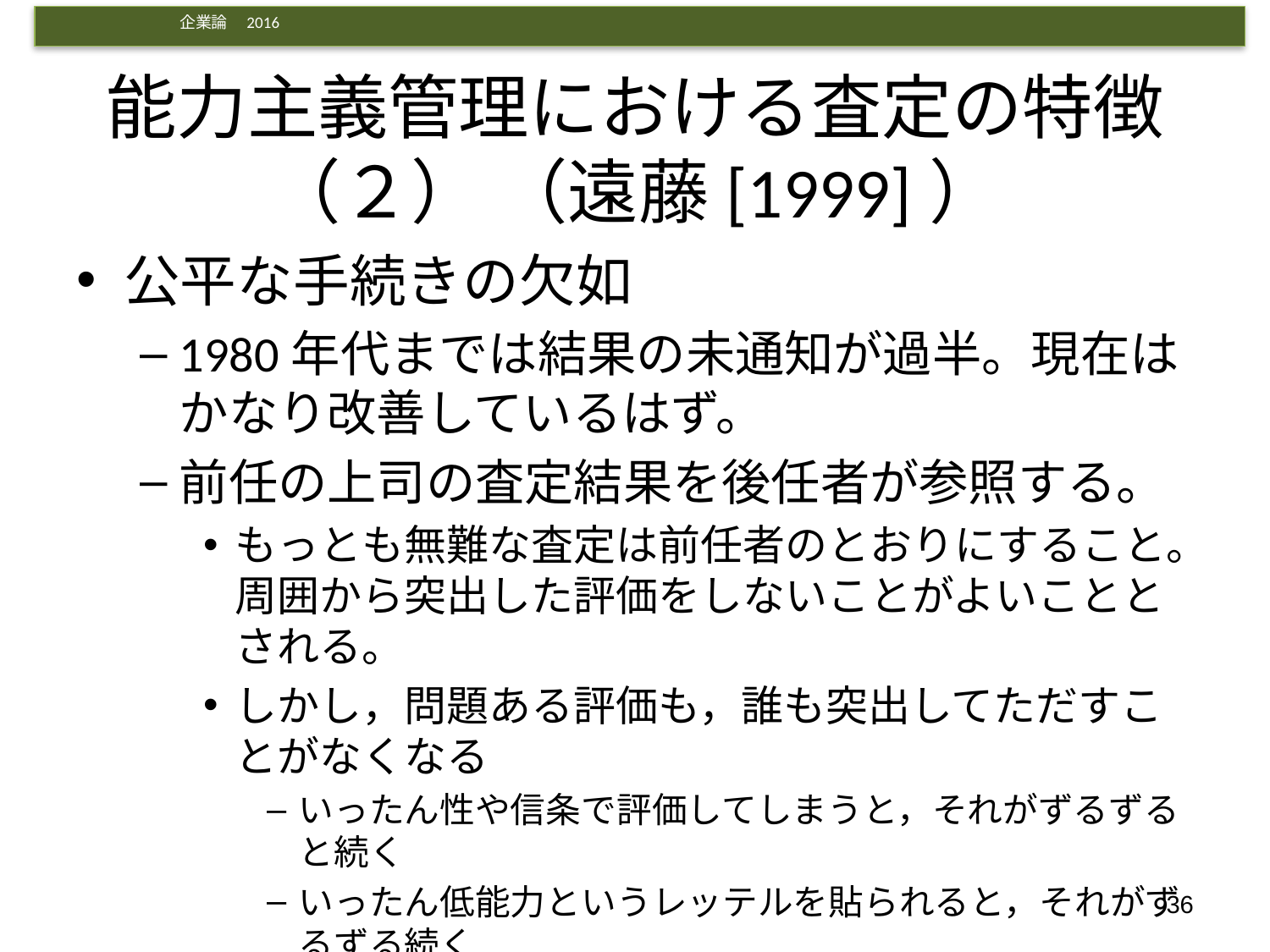

# 能力主義管理における査定の特徴（２） （遠藤[1999]）
公平な手続きの欠如
1980年代までは結果の未通知が過半。現在はかなり改善しているはず。
前任の上司の査定結果を後任者が参照する。
もっとも無難な査定は前任者のとおりにすること。周囲から突出した評価をしないことがよいこととされる。
しかし，問題ある評価も，誰も突出してただすことがなくなる
いったん性や信条で評価してしまうと，それがずるずると続く
いったん低能力というレッテルを貼られると，それがずるずる続く

36